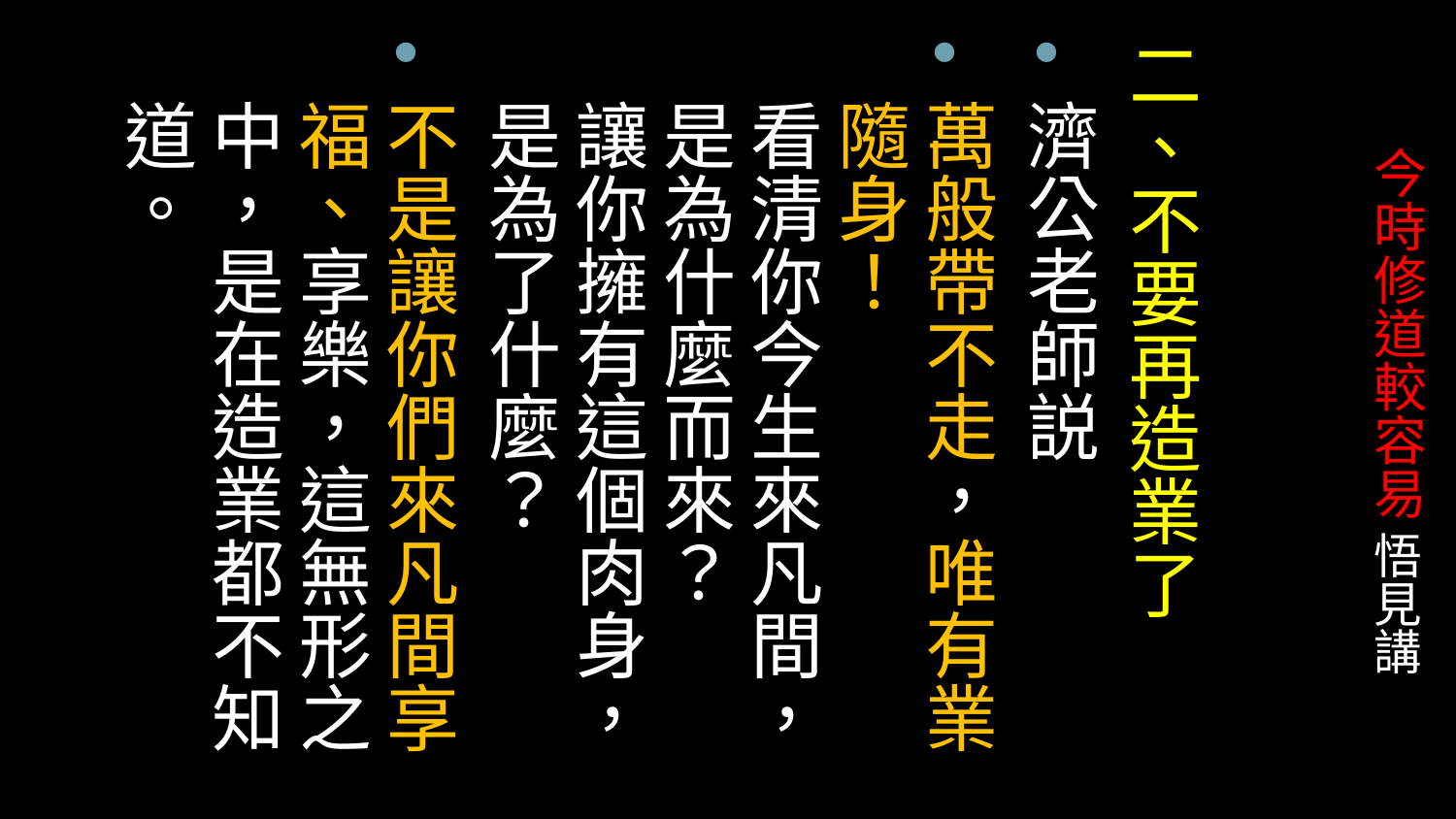

二、不要再造業了
濟公老師説
萬般帶不走，唯有業隨身！
看清你今生來凡間，是為什麼而來？
讓你擁有這個肉身，是為了什麼？
不是讓你們來凡間享福、享樂，這無形之中，是在造業都不知道。

# 今時修道較容易 悟見講